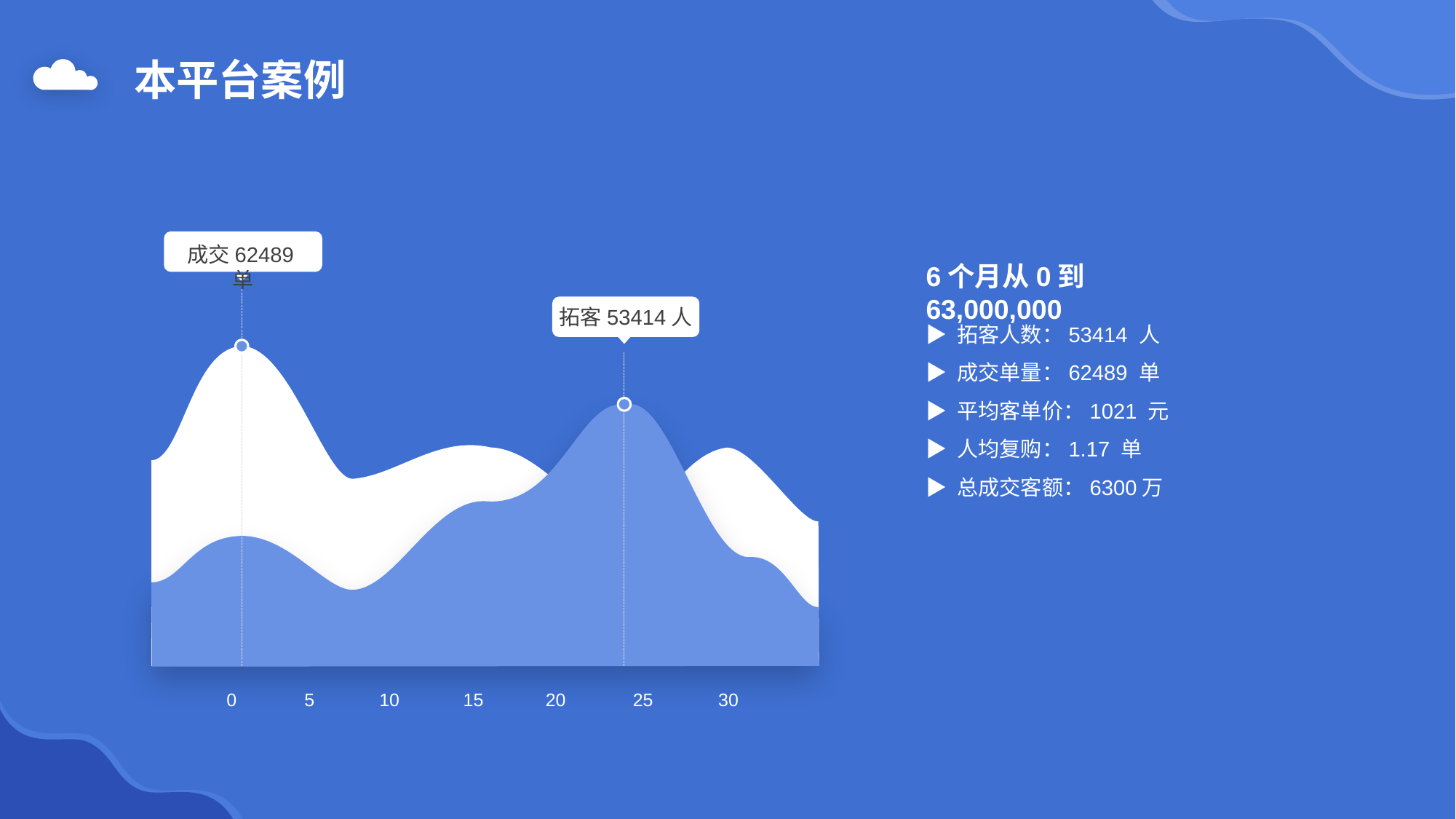

本平台案例

成交62489单

拓客53414人

0
5
10
15
20
25
30
6个月从0到63,000,000
▶ 拓客人数：53414 人
▶ 成交单量：62489 单
▶ 平均客单价：1021 元
▶ 人均复购：1.17 单
▶ 总成交客额：6300万